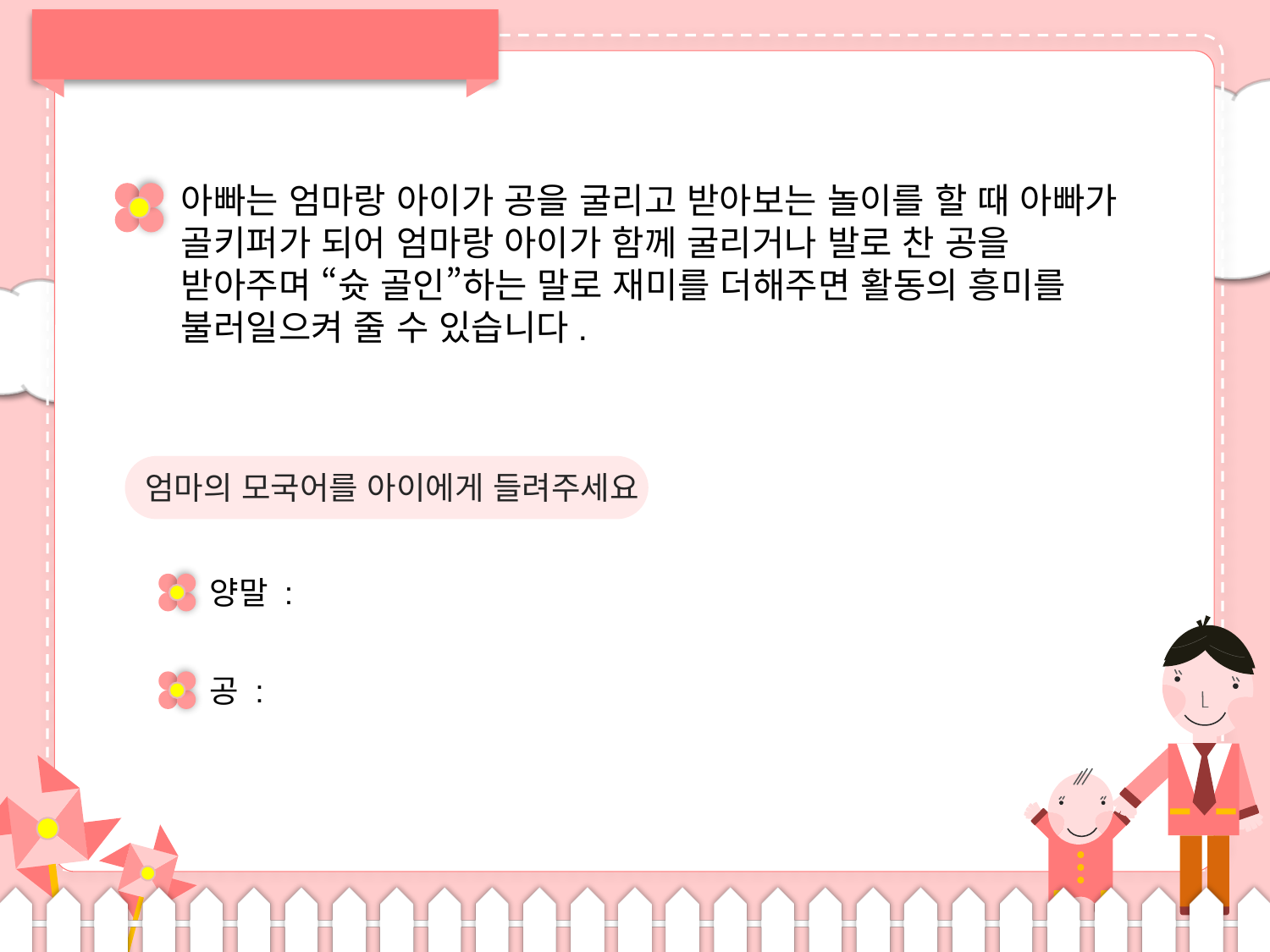

아빠는 엄마랑 아이가 공을 굴리고 받아보는 놀이를 할 때 아빠가
골키퍼가 되어 엄마랑 아이가 함께 굴리거나 발로 찬 공을
받아주며 “슛 골인”하는 말로 재미를 더해주면 활동의 흥미를
불러일으켜 줄 수 있습니다.

엄마의 모국어를 아이에게 들려주세요
양말 :

공 :